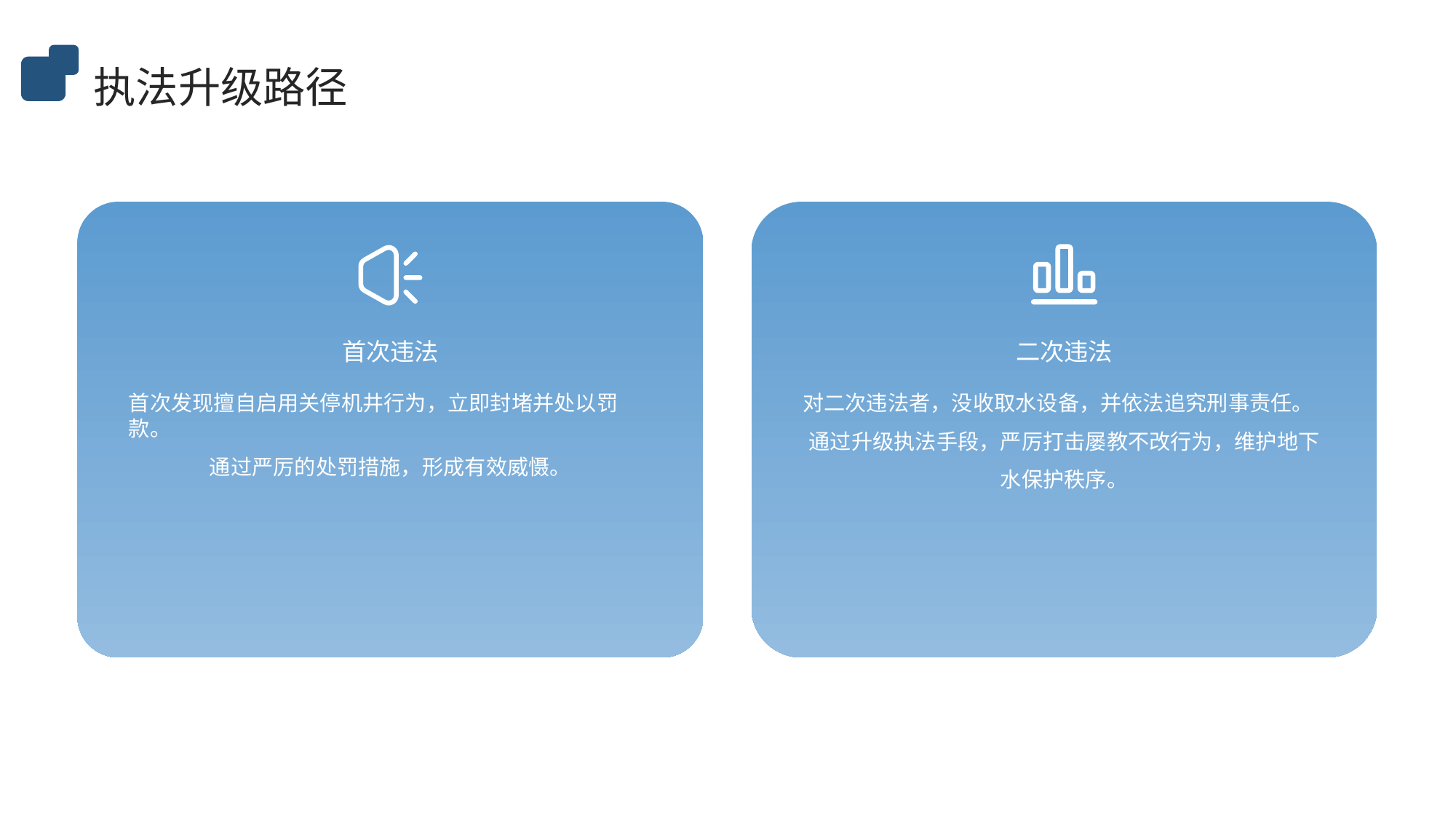

执法升级路径

首次违法
二次违法
首次发现擅自启用关停机井行为，立即封堵并处以罚款。
通过严厉的处罚措施，形成有效威慑。
对二次违法者，没收取水设备，并依法追究刑事责任。
通过升级执法手段，严厉打击屡教不改行为，维护地下水保护秩序。